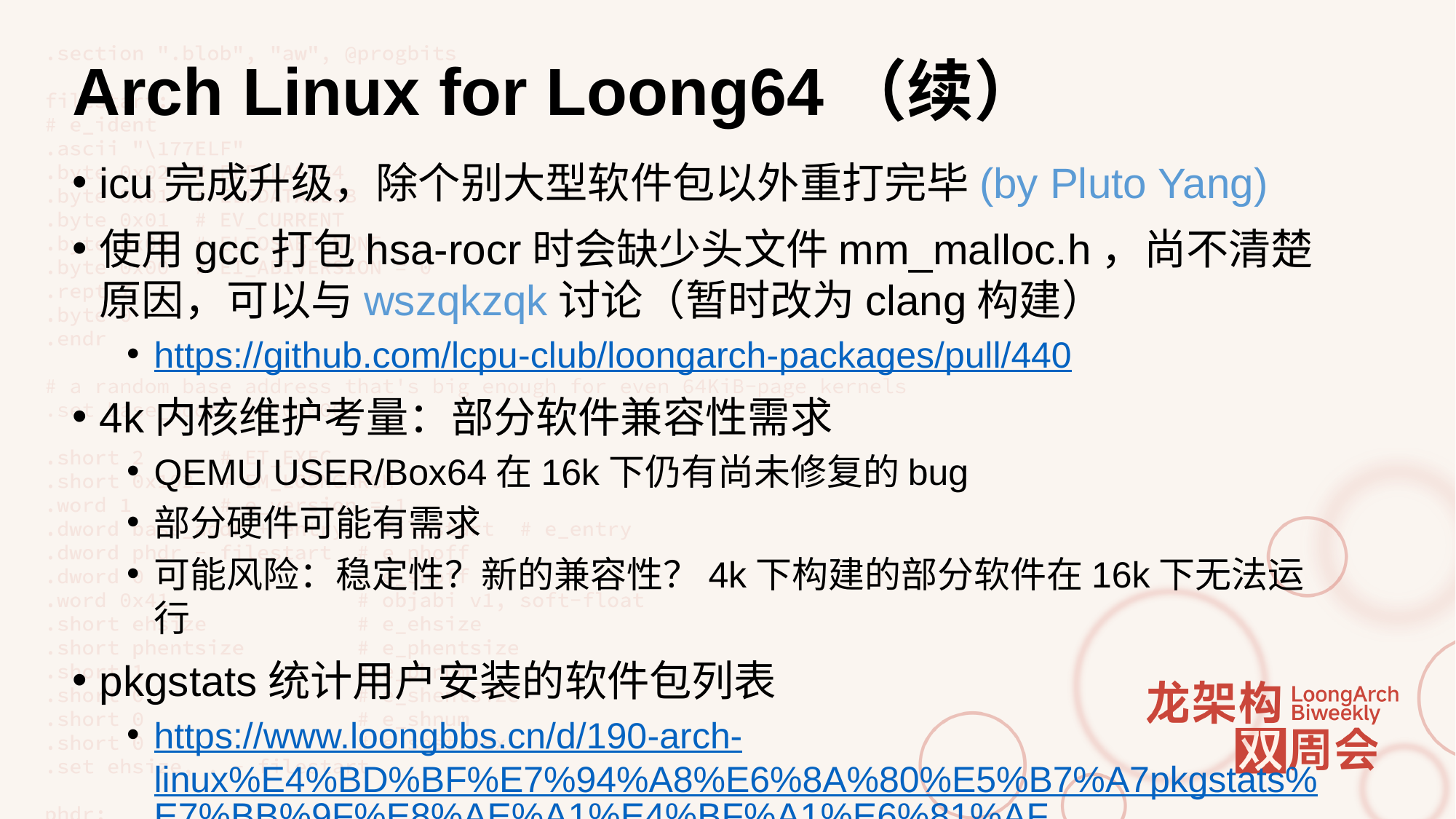

# Arch Linux for Loong64（续）
icu完成升级，除个别大型软件包以外重打完毕(by Pluto Yang)
使用gcc打包hsa-rocr时会缺少头文件mm_malloc.h，尚不清楚原因，可以与wszqkzqk讨论（暂时改为clang构建）
https://github.com/lcpu-club/loongarch-packages/pull/440
4k内核维护考量：部分软件兼容性需求
QEMU USER/Box64在16k下仍有尚未修复的bug
部分硬件可能有需求
可能风险：稳定性？新的兼容性？4k下构建的部分软件在16k下无法运行
pkgstats统计用户安装的软件包列表
https://www.loongbbs.cn/d/190-arch-linux%E4%BD%BF%E7%94%A8%E6%8A%80%E5%B7%A7pkgstats%E7%BB%9F%E8%AE%A1%E4%BF%A1%E6%81%AF